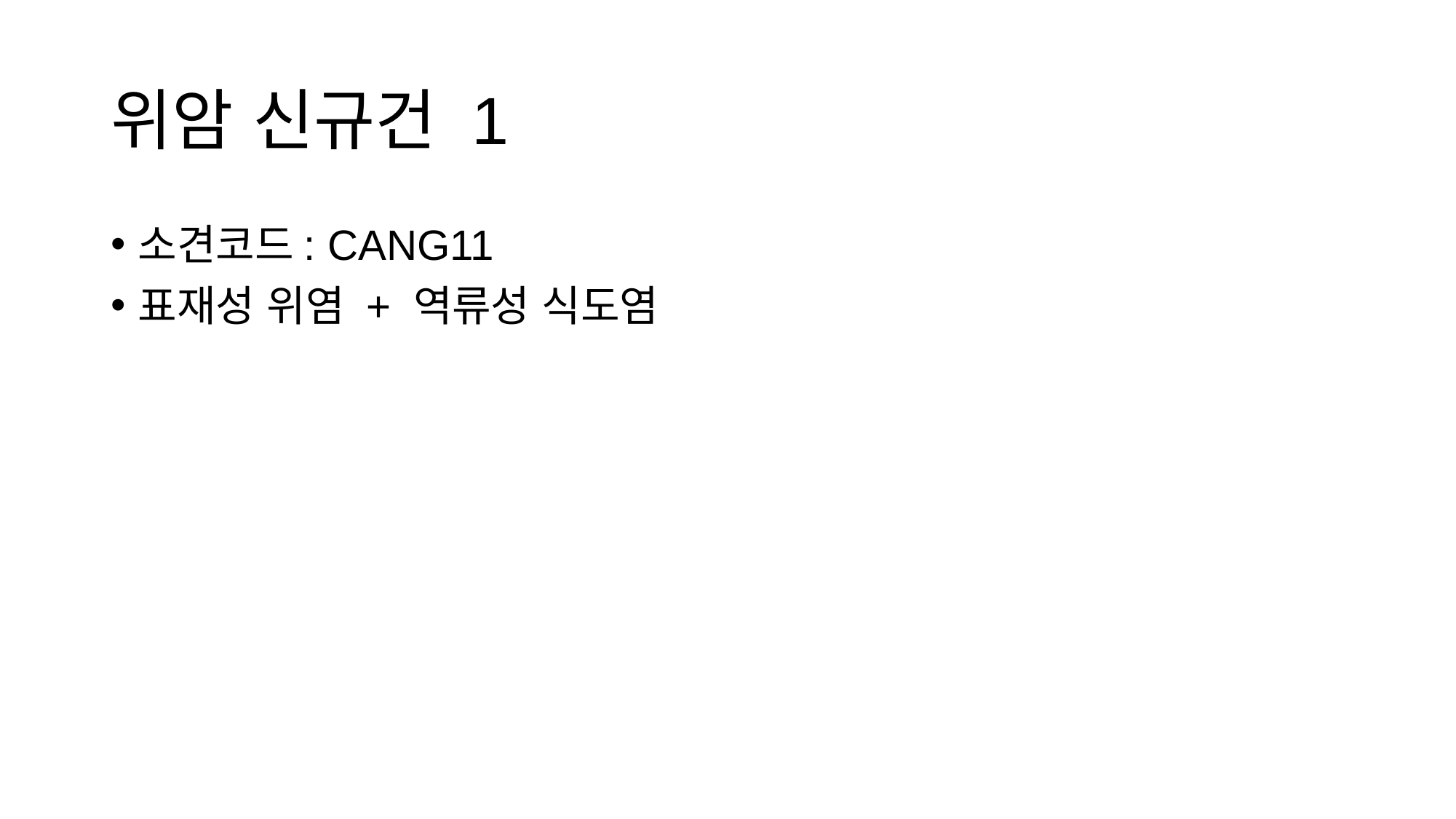

# 위암 신규건 1
소견코드: CANG11
표재성 위염 + 역류성 식도염